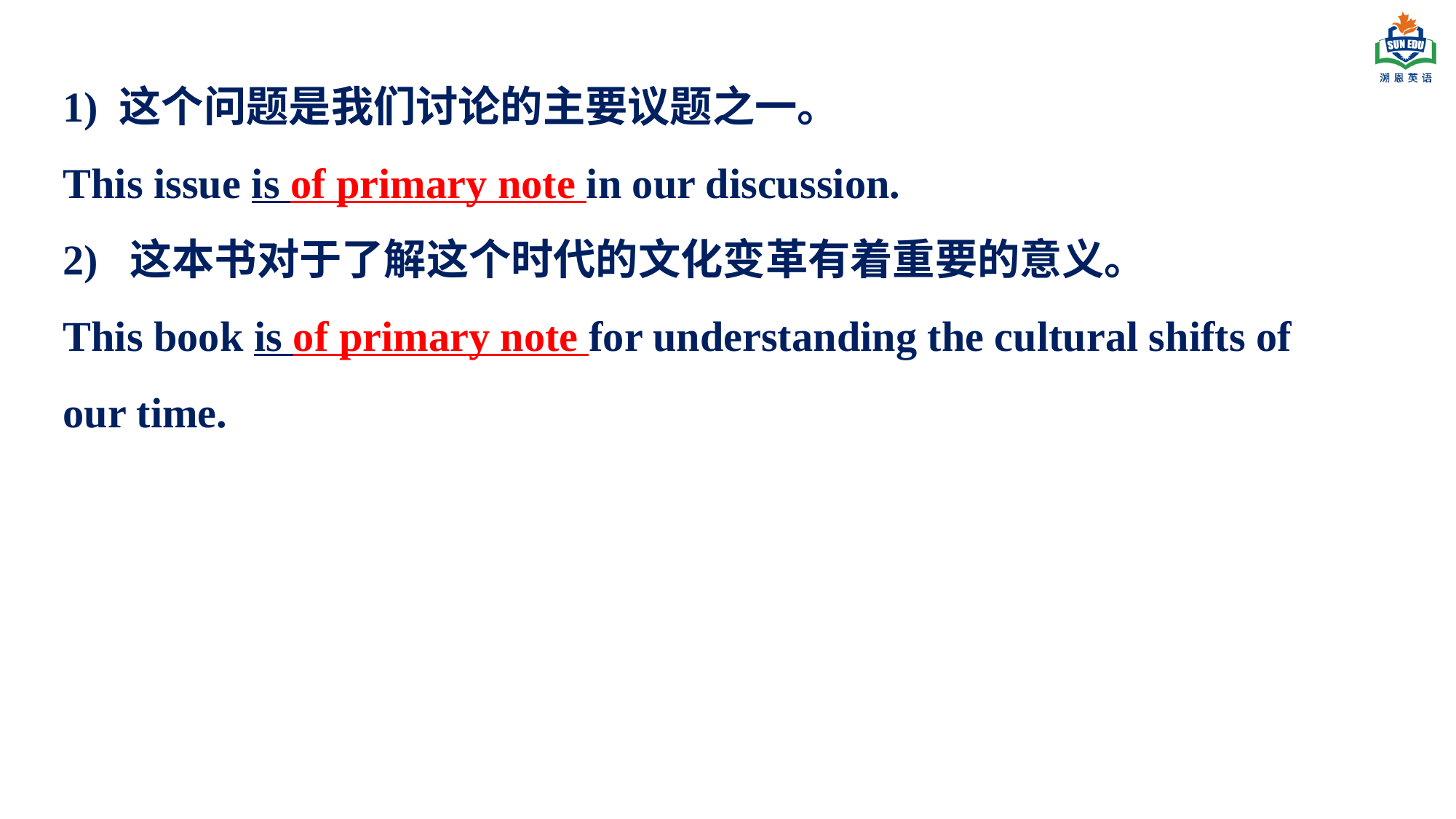

1) 这个问题是我们讨论的主要议题之一。
This issue is of primary note in our discussion.
2)  这本书对于了解这个时代的文化变革有着重要的意义。
This book is of primary note for understanding the cultural shifts of our time.